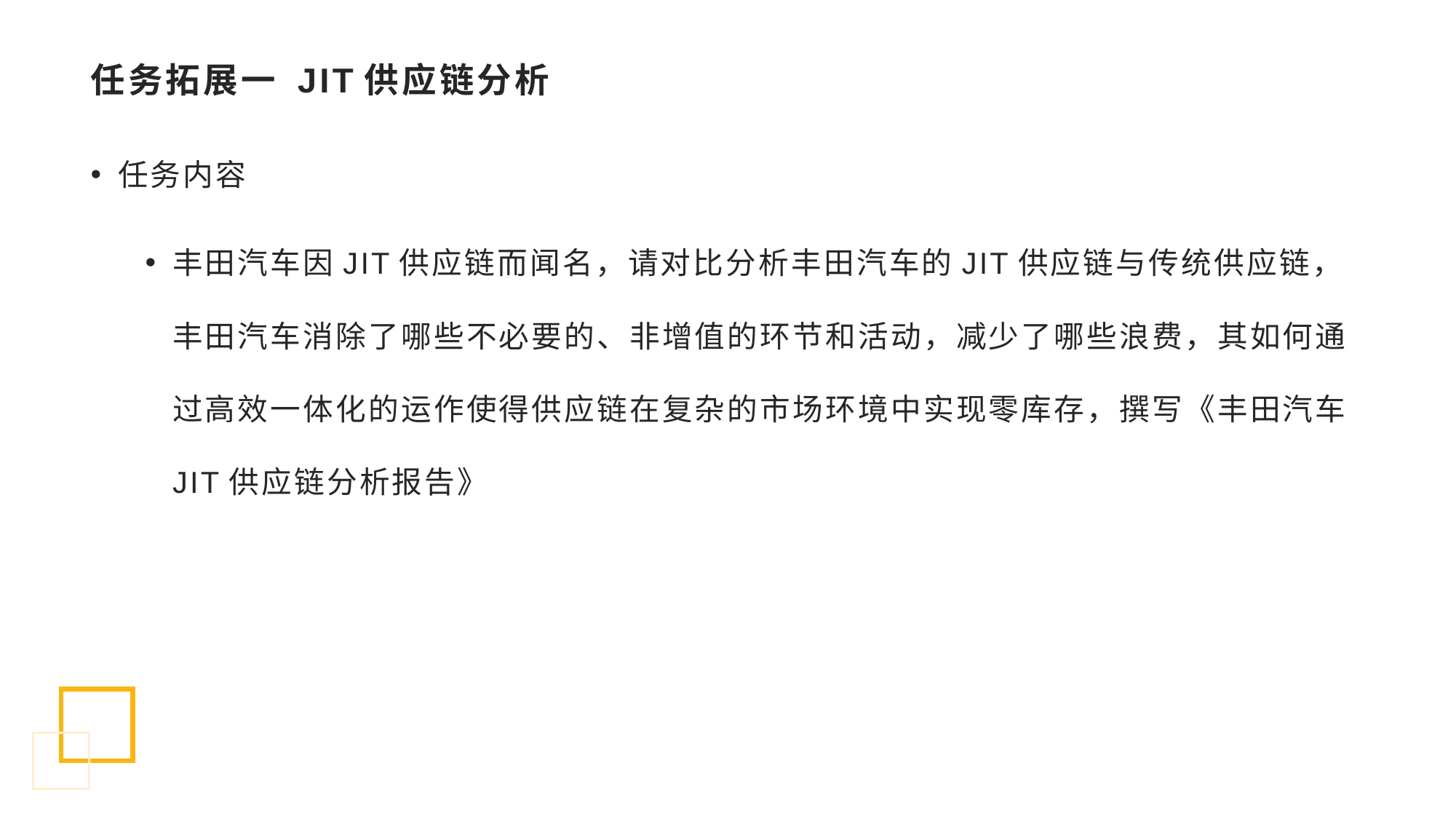

# 任务拓展一 JIT供应链分析
任务内容
丰田汽车因JIT供应链而闻名，请对比分析丰田汽车的JIT供应链与传统供应链，丰田汽车消除了哪些不必要的、非增值的环节和活动，减少了哪些浪费，其如何通过高效一体化的运作使得供应链在复杂的市场环境中实现零库存，撰写《丰田汽车JIT供应链分析报告》